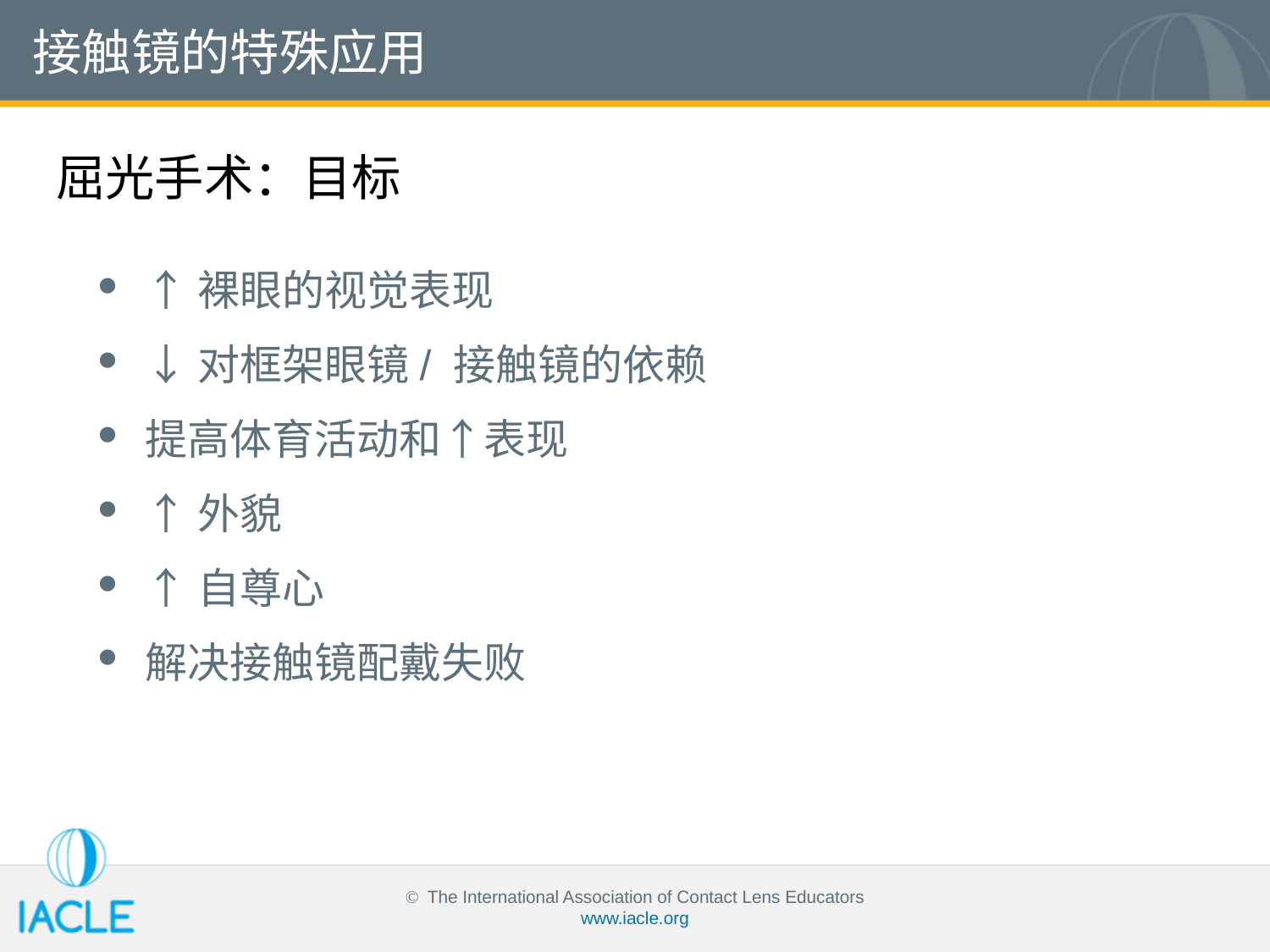

接触镜的特殊应用
屈光手术：目标
↑裸眼的视觉表现
↓对框架眼镜/ 接触镜的依赖
提高体育活动和↑表现
↑外貌
↑自尊心
解决接触镜配戴失败